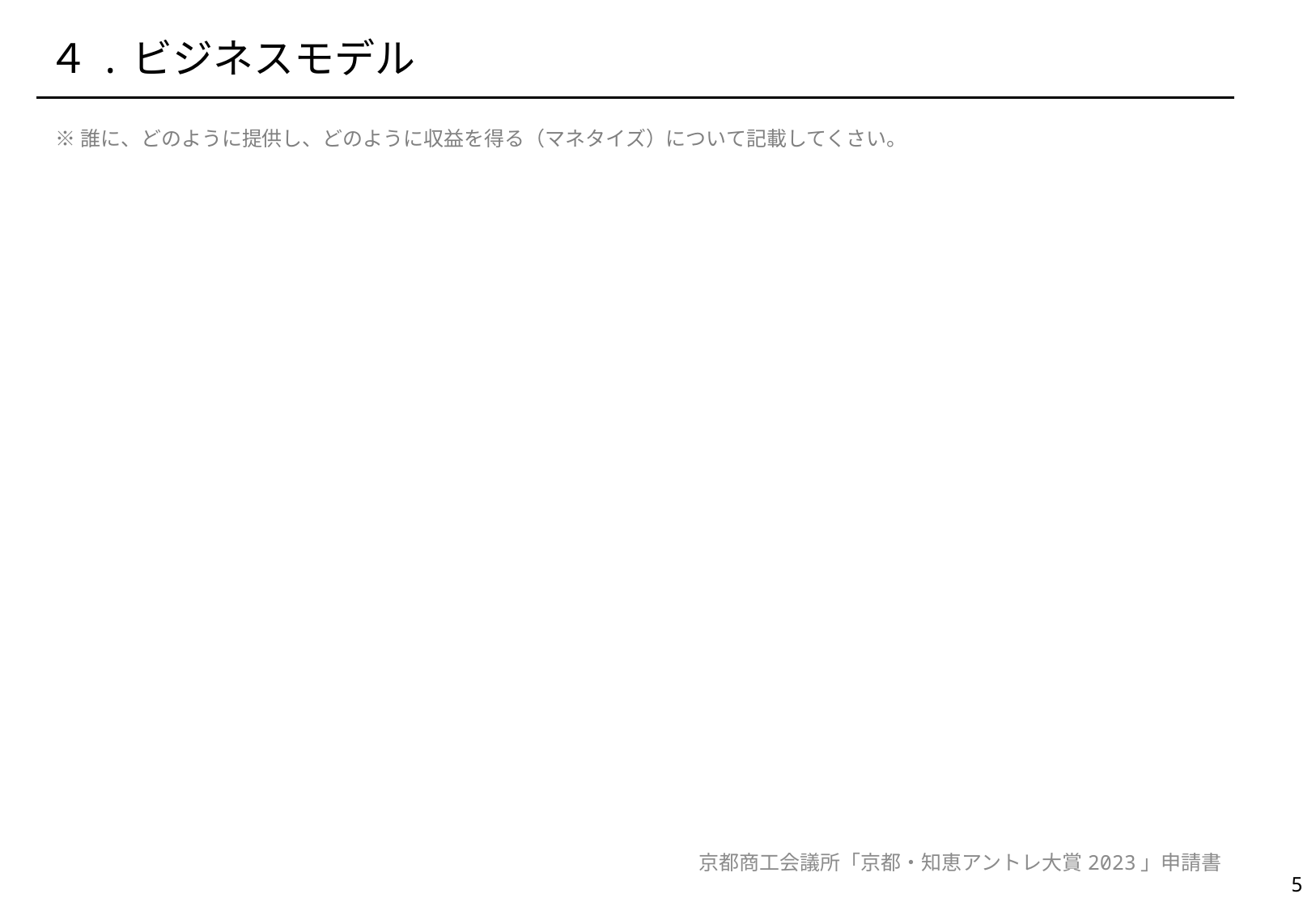

# ４.ビジネスモデル
※誰に、どのように提供し、どのように収益を得る（マネタイズ）について記載してくさい。
京都商工会議所「京都・知恵アントレ大賞2023」申請書
5